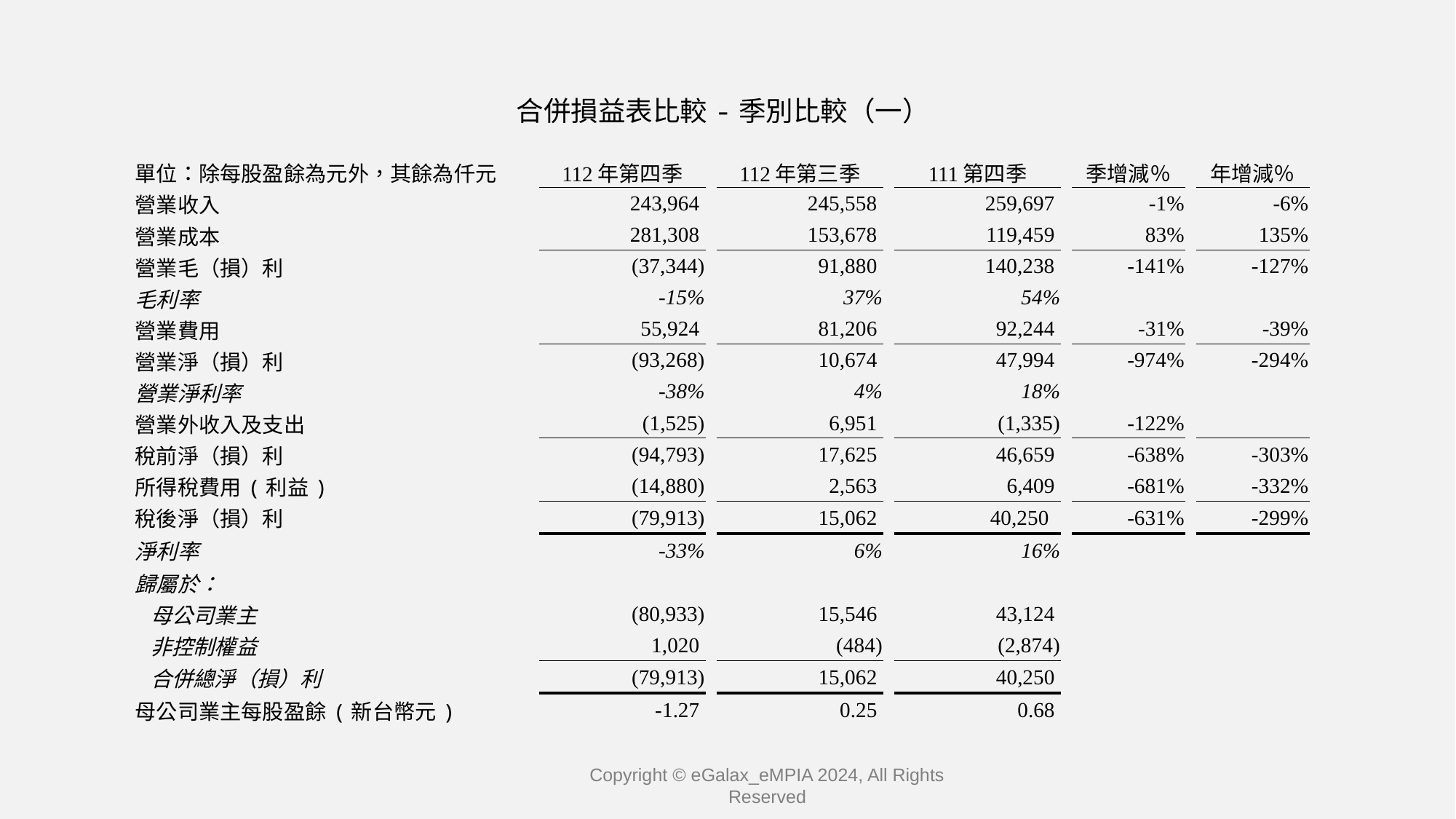

| 合併損益表比較-季別比較（一） |  |  |  |  |  |  |  |  |  |
| --- | --- | --- | --- | --- | --- | --- | --- | --- | --- |
|  |  |  |  |  |  |  |  |  |  |
| 單位：除每股盈餘為元外，其餘為仟元 | 112年第四季 |  | 112年第三季 |  | 111第四季 |  | 季增減％ |  | 年增減％ |
| 營業收入 | 243,964 |  | 245,558 |  | 259,697 |  | -1% |  | -6% |
| 營業成本 | 281,308 |  | 153,678 |  | 119,459 |  | 83% |  | 135% |
| 營業毛（損）利 | (37,344) |  | 91,880 |  | 140,238 |  | -141% |  | -127% |
| 毛利率 | -15% |  | 37% |  | 54% |  |  |  |  |
| 營業費用 | 55,924 |  | 81,206 |  | 92,244 |  | -31% |  | -39% |
| 營業淨（損）利 | (93,268) |  | 10,674 |  | 47,994 |  | -974% |  | -294% |
| 營業淨利率 | -38% |  | 4% |  | 18% |  |  |  |  |
| 營業外收入及支出 | (1,525) |  | 6,951 |  | (1,335) |  | -122% |  |  |
| 稅前淨（損）利 | (94,793) |  | 17,625 |  | 46,659 |  | -638% |  | -303% |
| 所得稅費用(利益) | (14,880) |  | 2,563 |  | 6,409 |  | -681% |  | -332% |
| 稅後淨（損）利 | (79,913) |  | 15,062 |  | 40,250 |  | -631% |  | -299% |
| 淨利率 | -33% |  | 6% |  | 16% |  |  |  |  |
| 歸屬於： |  |  |  |  |  |  |  |  |  |
| 母公司業主 | (80,933) |  | 15,546 |  | 43,124 |  |  |  |  |
| 非控制權益 | 1,020 |  | (484) |  | (2,874) |  |  |  |  |
| 合併總淨（損）利 | (79,913) |  | 15,062 |  | 40,250 |  |  |  |  |
| 母公司業主每股盈餘(新台幣元) | -1.27 |  | 0.25 |  | 0.68 |  |  |  |  |
Copyright © eGalax_eMPIA 2024, All Rights Reserved